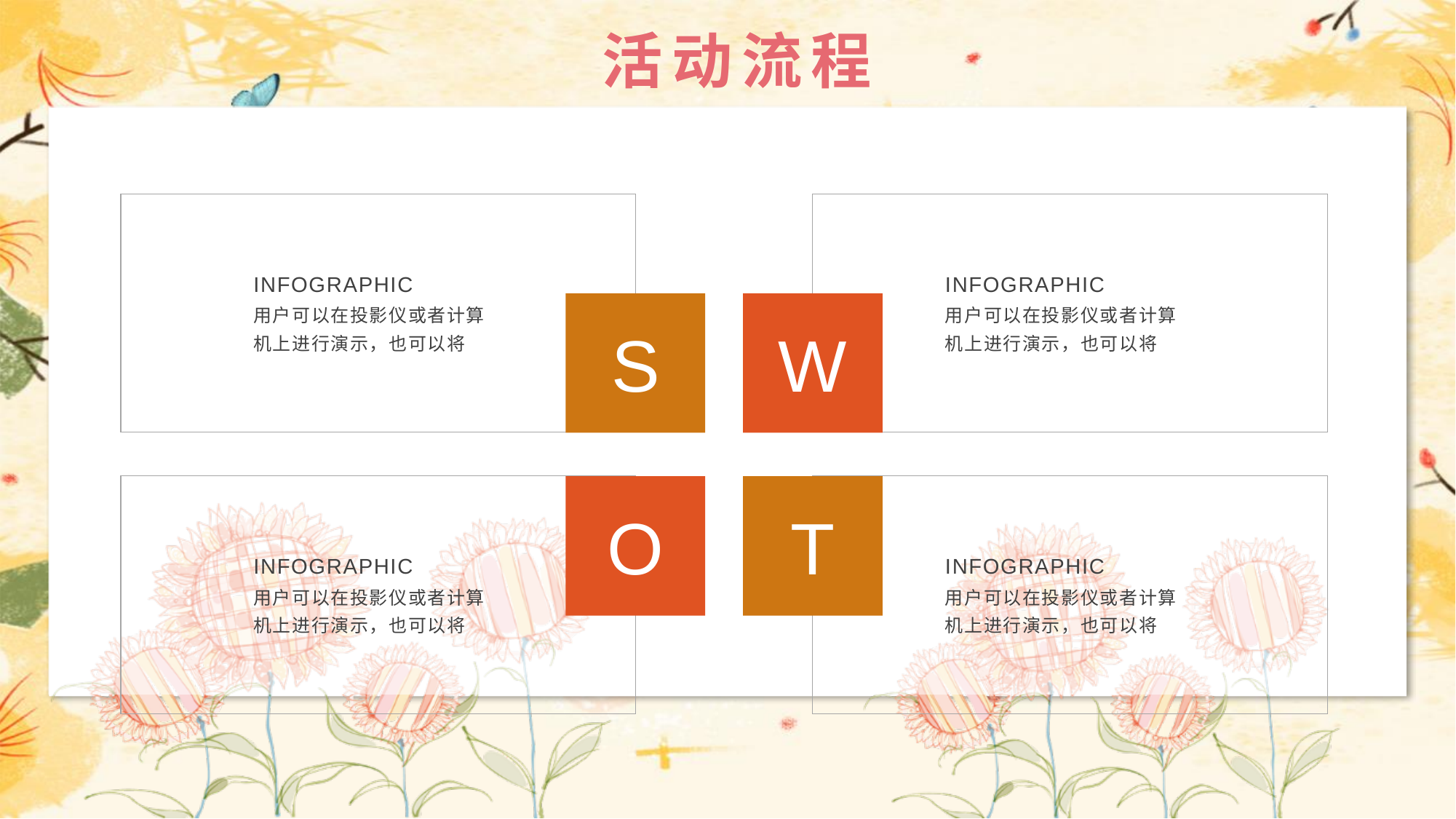

活动流程

INFOGRAPHIC
用户可以在投影仪或者计算机上进行演示，也可以将
INFOGRAPHIC
用户可以在投影仪或者计算机上进行演示，也可以将
S
W

O
T
INFOGRAPHIC
用户可以在投影仪或者计算机上进行演示，也可以将
INFOGRAPHIC
用户可以在投影仪或者计算机上进行演示，也可以将